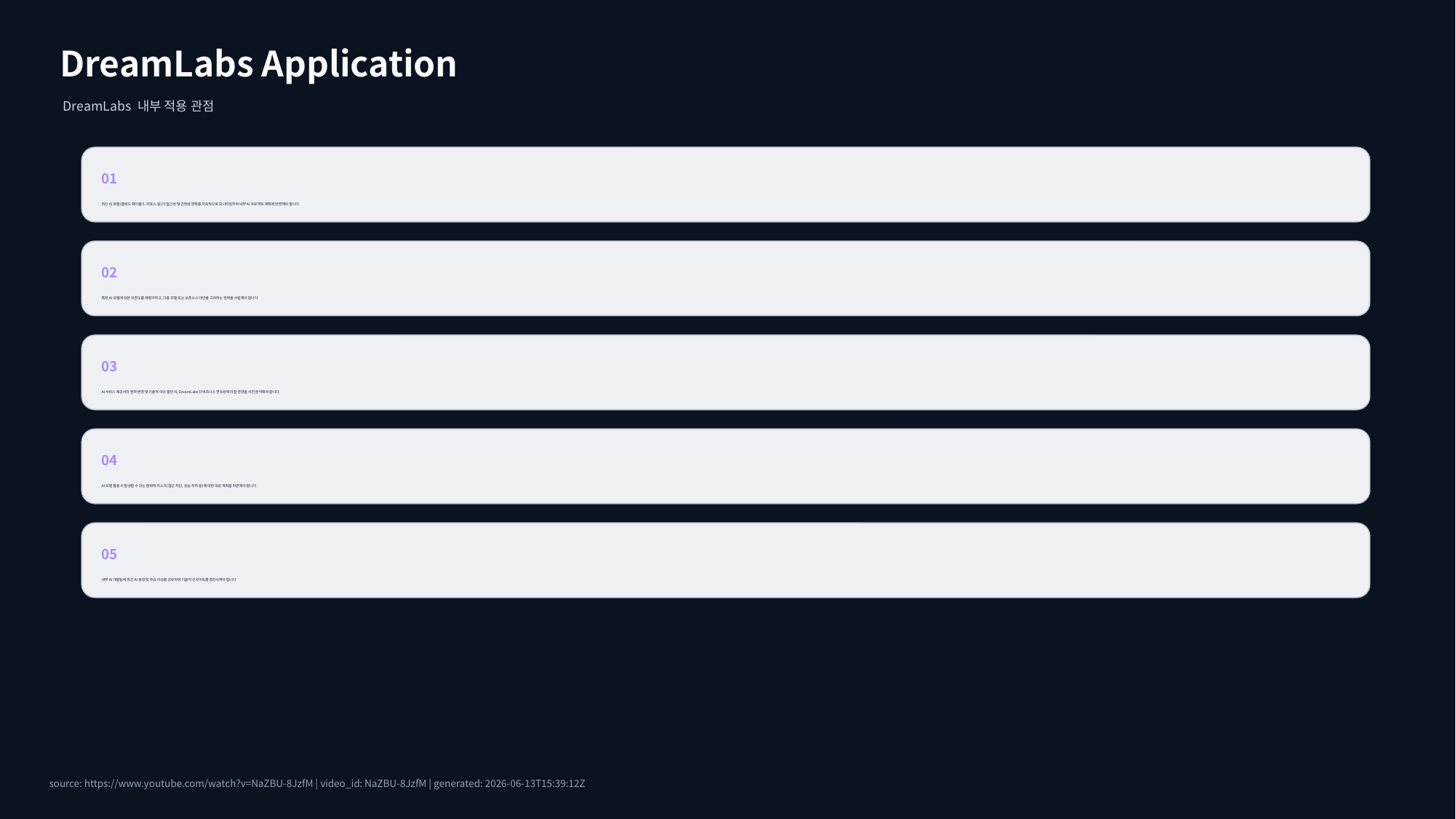

DreamLabs Application
DreamLabs 내부 적용 관점

01
최신 AI 모델(클로드 페이블 5, 미토스 등)의 접근성 및 안정성 변화를 지속적으로 모니터링하여 내부 AI 프로젝트 계획에 반영해야 합니다.

02
특정 AI 모델에 대한 의존도를 재평가하고, 다중 모델 또는 오픈소스 대안을 고려하는 전략을 수립해야 합니다.

03
AI 서비스 제공사의 정책 변경 및 기술적 이슈 발생 시, DreamLabs의 비즈니스 연속성에 미칠 영향을 사전 분석해야 합니다.

04
AI 모델 활용 시 발생할 수 있는 잠재적 리스크(접근 차단, 성능 저하 등)에 대한 대응 계획을 마련해야 합니다.

05
내부 AI 개발팀에 최신 AI 동향 및 주요 이슈를 공유하여 기술적 인사이트를 증진시켜야 합니다.
source: https://www.youtube.com/watch?v=NaZBU-8JzfM | video_id: NaZBU-8JzfM | generated: 2026-06-13T15:39:12Z